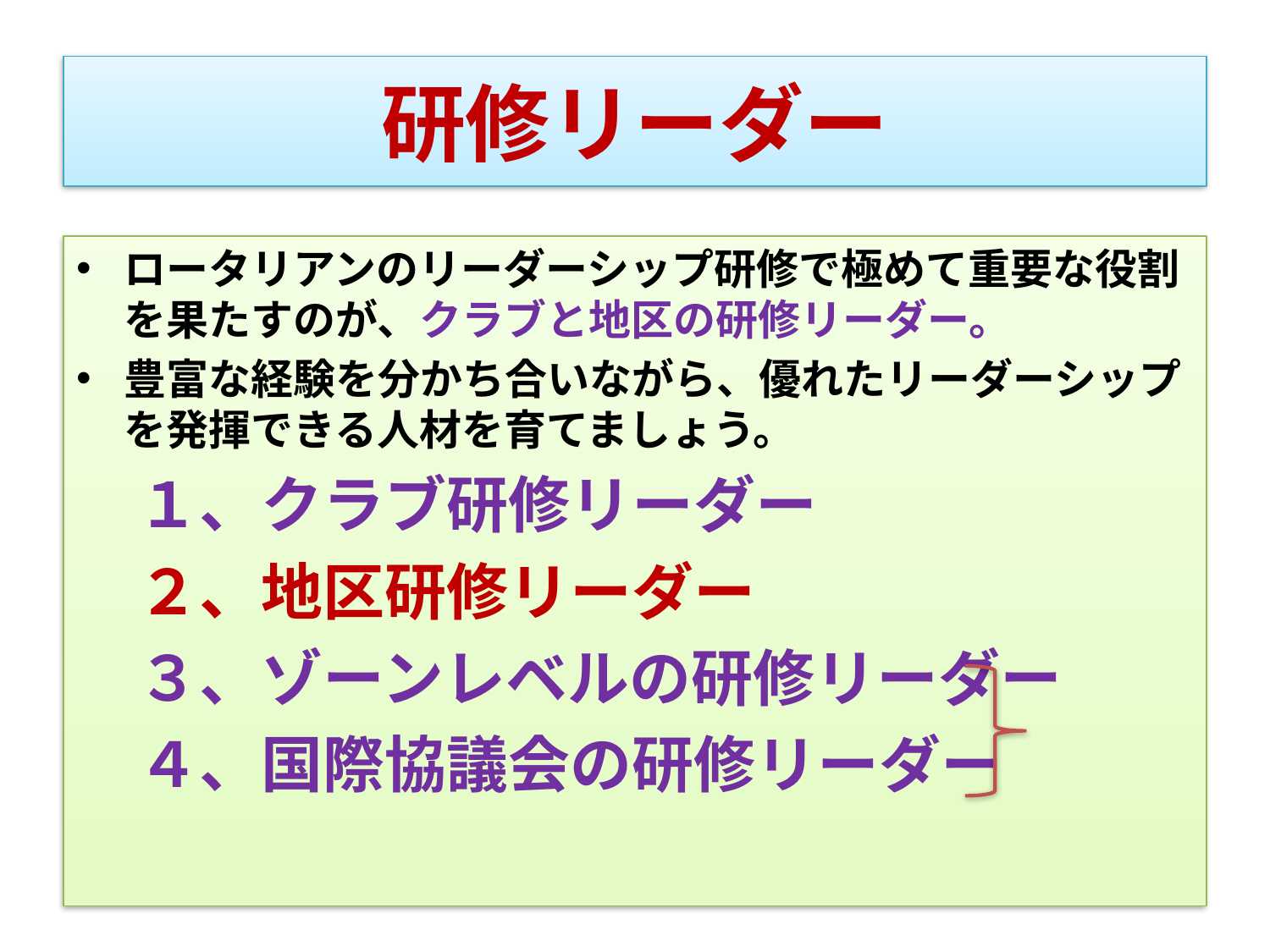

# 研修リーダー
ロータリアンのリーダーシップ研修で極めて重要な役割を果たすのが、クラブと地区の研修リーダー。
豊富な経験を分かち合いながら、優れたリーダーシップを発揮できる人材を育てましょう。
　１、クラブ研修リーダー
　２、地区研修リーダー
　３、ゾーンレベルの研修リーダー
　４、国際協議会の研修リーダー